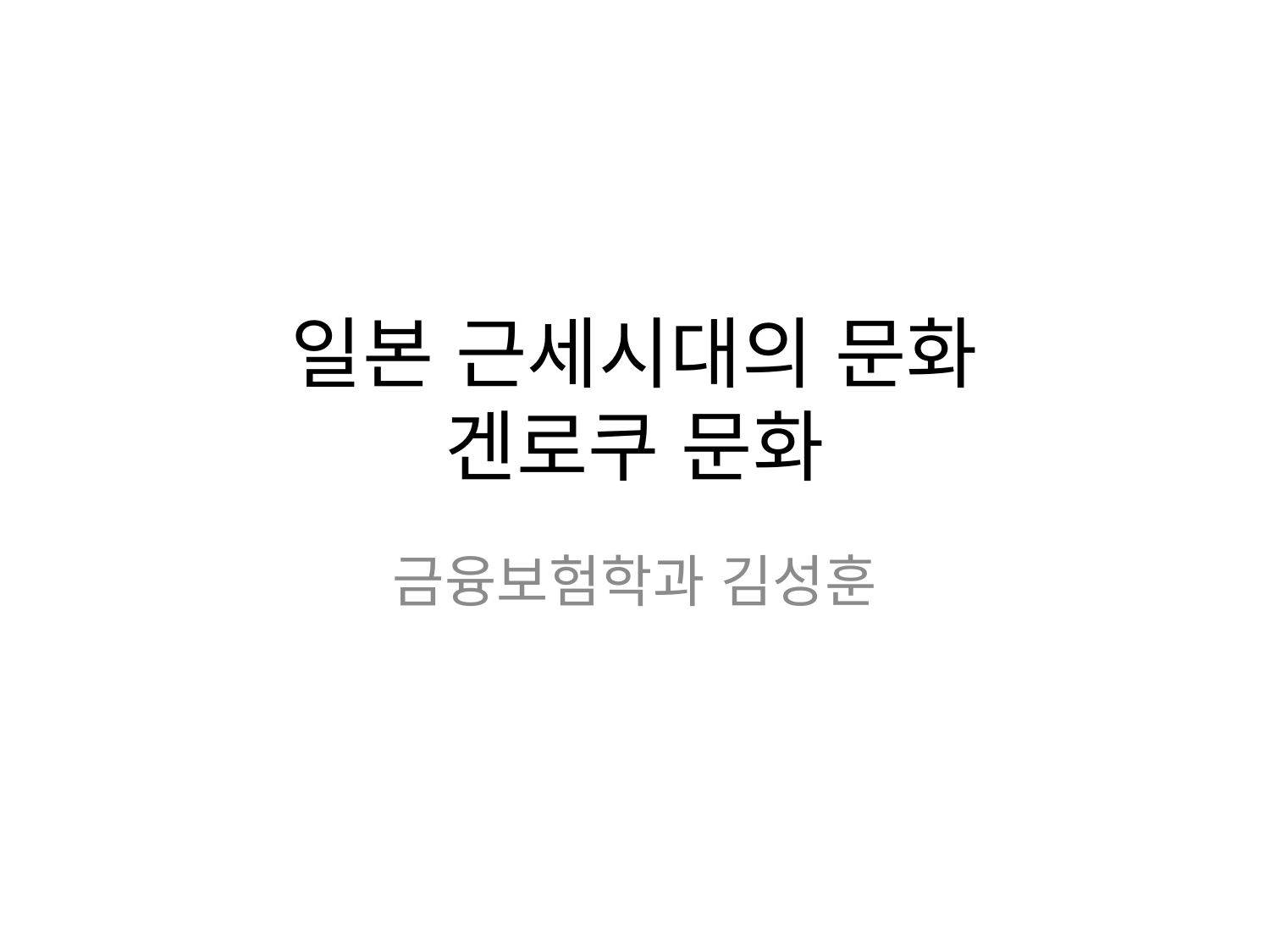

# 일본 근세시대의 문화 겐로쿠 문화
금융보험학과 김성훈